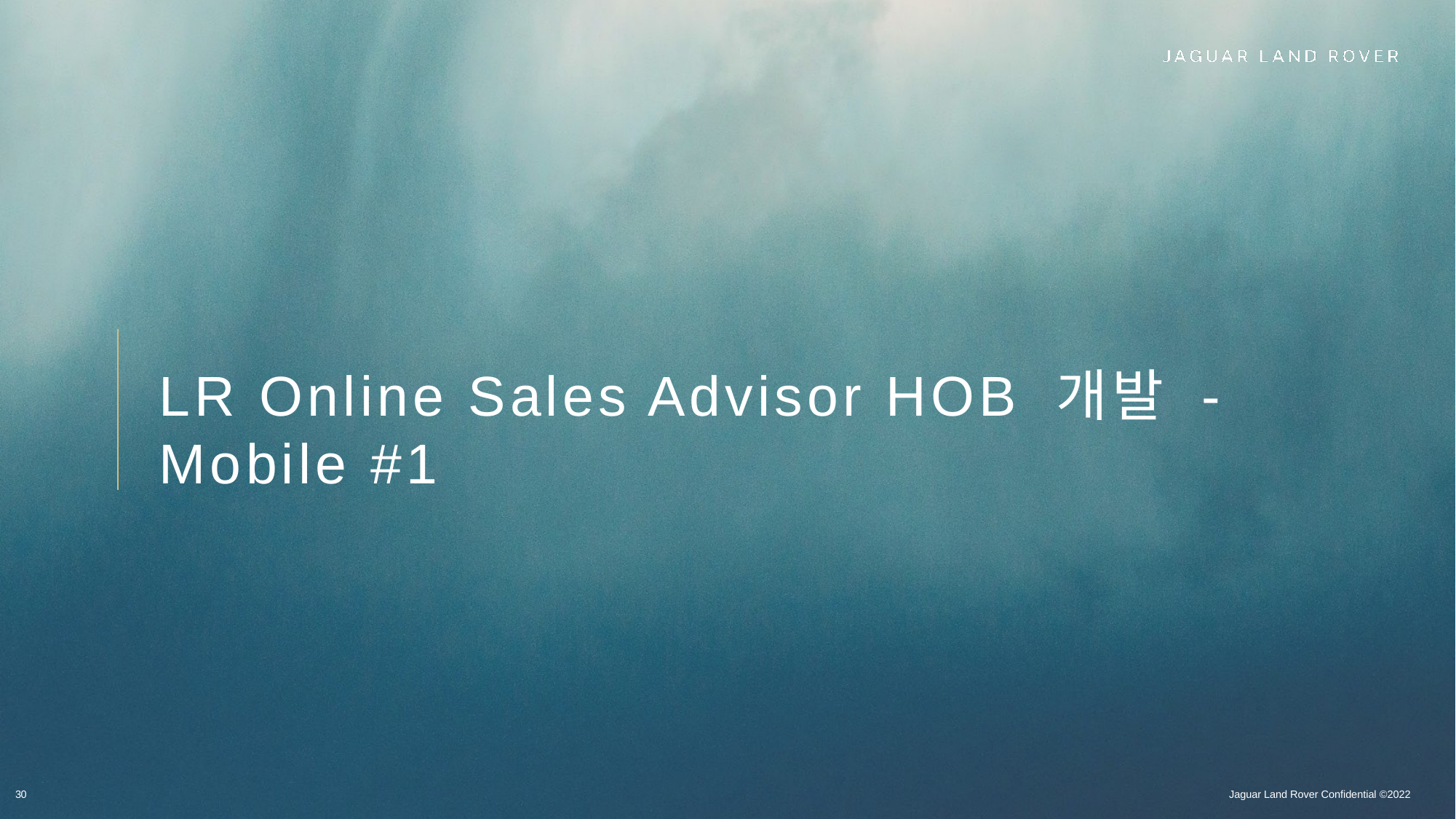

LR Online Sales Advisor HOB 개발 - Mobile #1